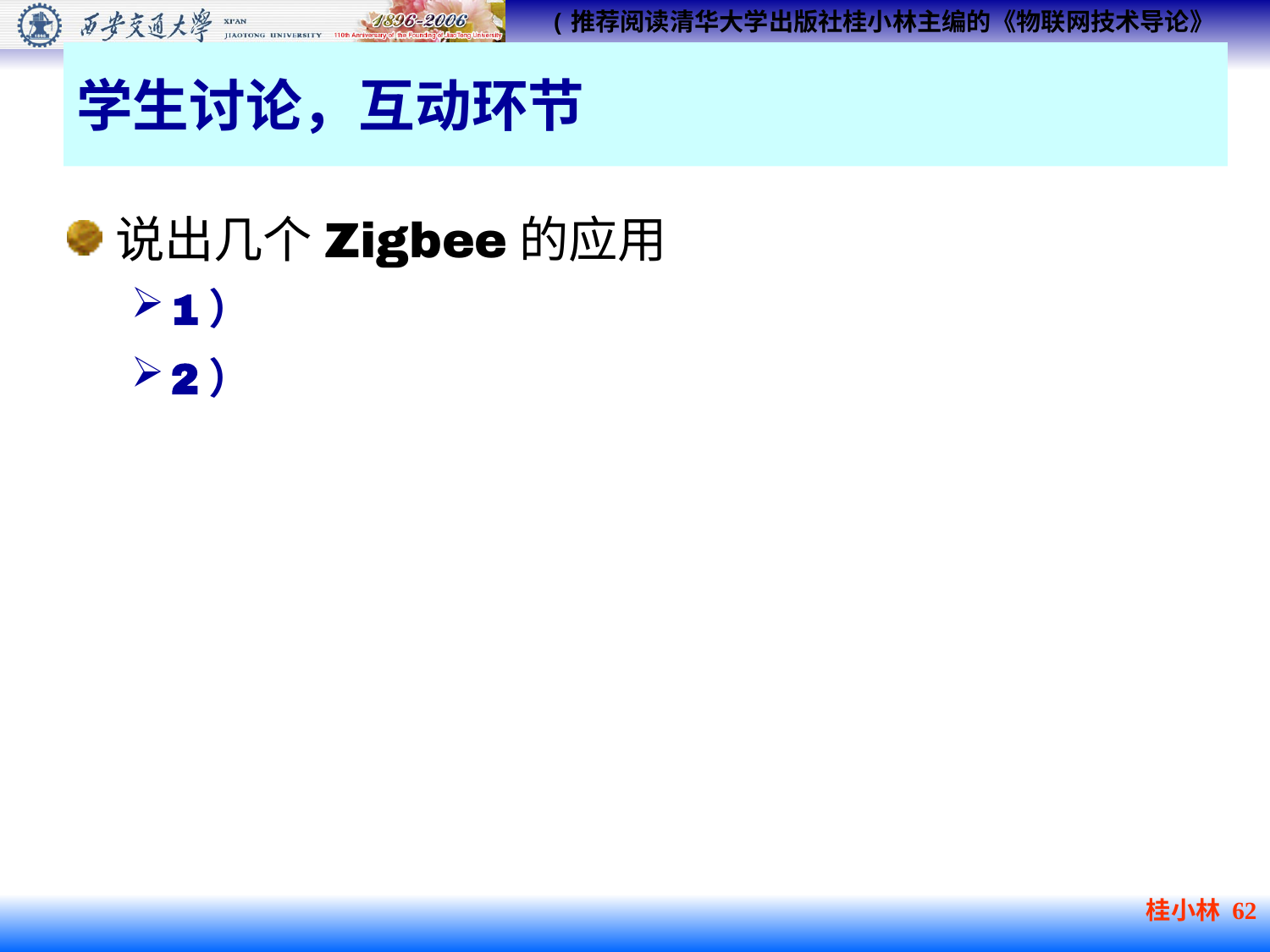

# 学生讨论，互动环节
说出几个Zigbee的应用
1）
2）
桂小林 62